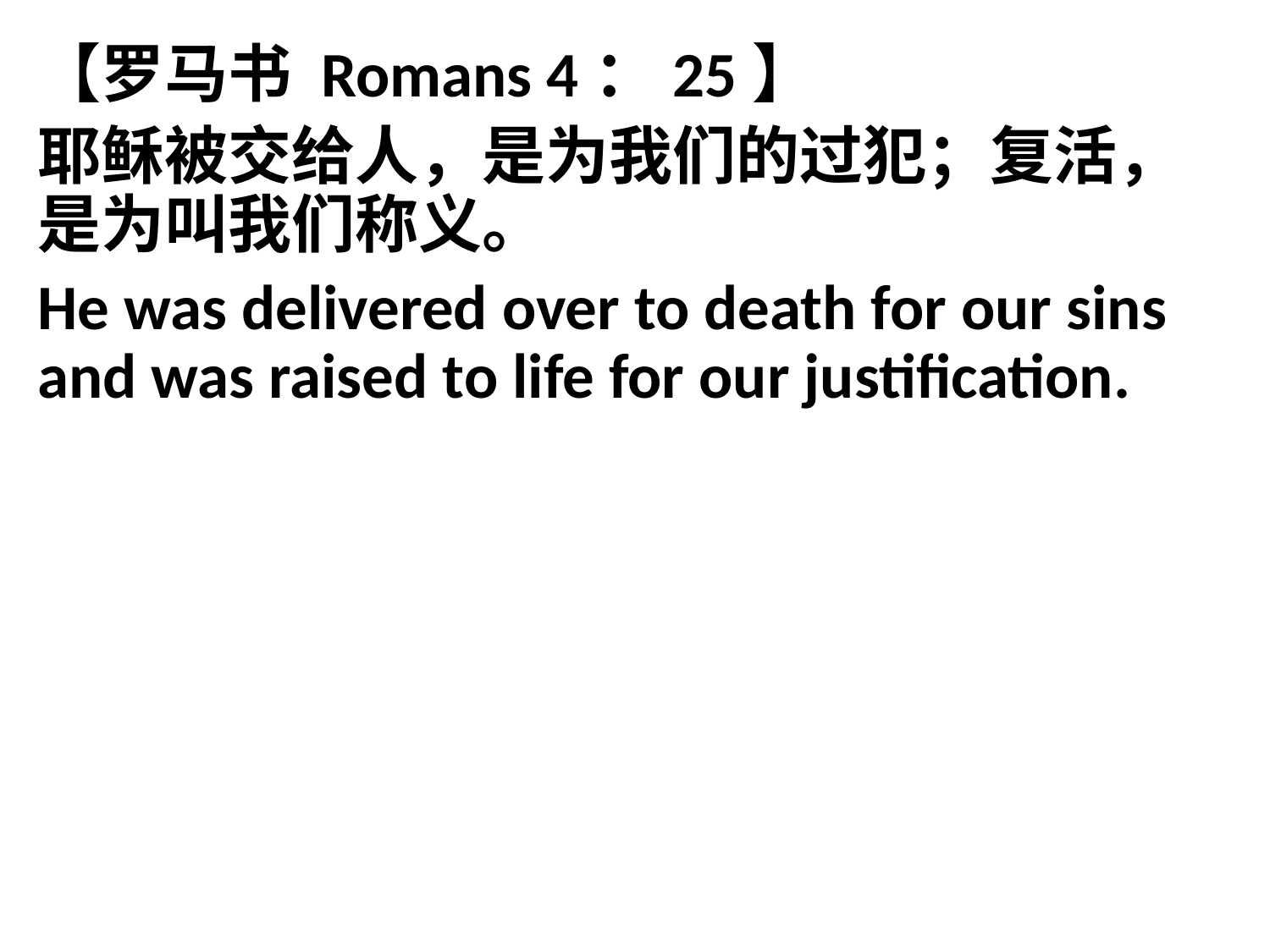

【罗马书 Romans 4：25】
耶稣被交给人，是为我们的过犯；复活，是为叫我们称义。
He was delivered over to death for our sins and was raised to life for our justification.